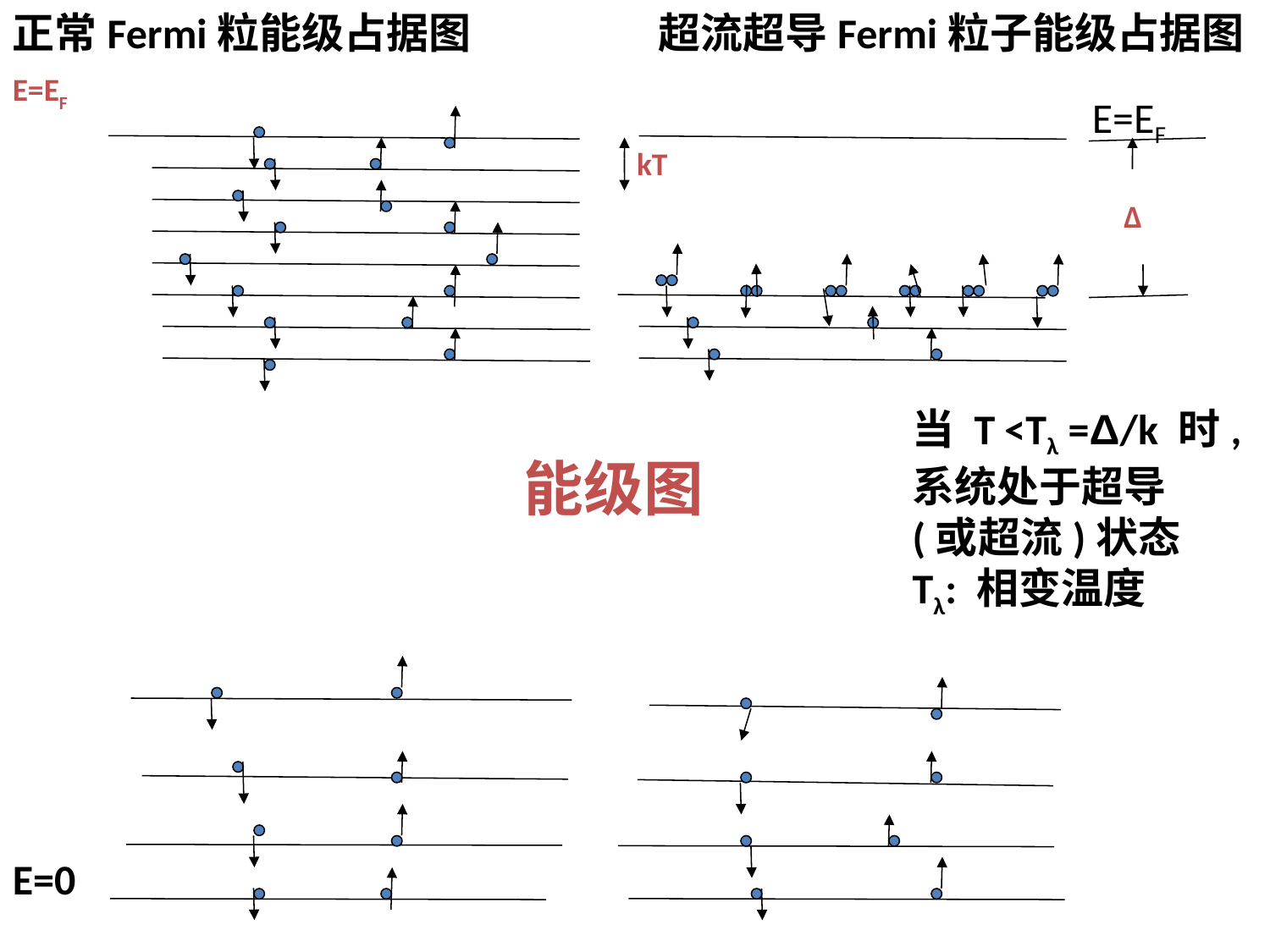

正常Fermi粒能级占据图
超流超导Fermi粒子能级占据图
E=EF

E=EF

kT

Δ

当 T <Tλ =Δ/k 时,
系统处于超导
(或超流)状态
Tλ: 相变温度

# 能级图

E=0